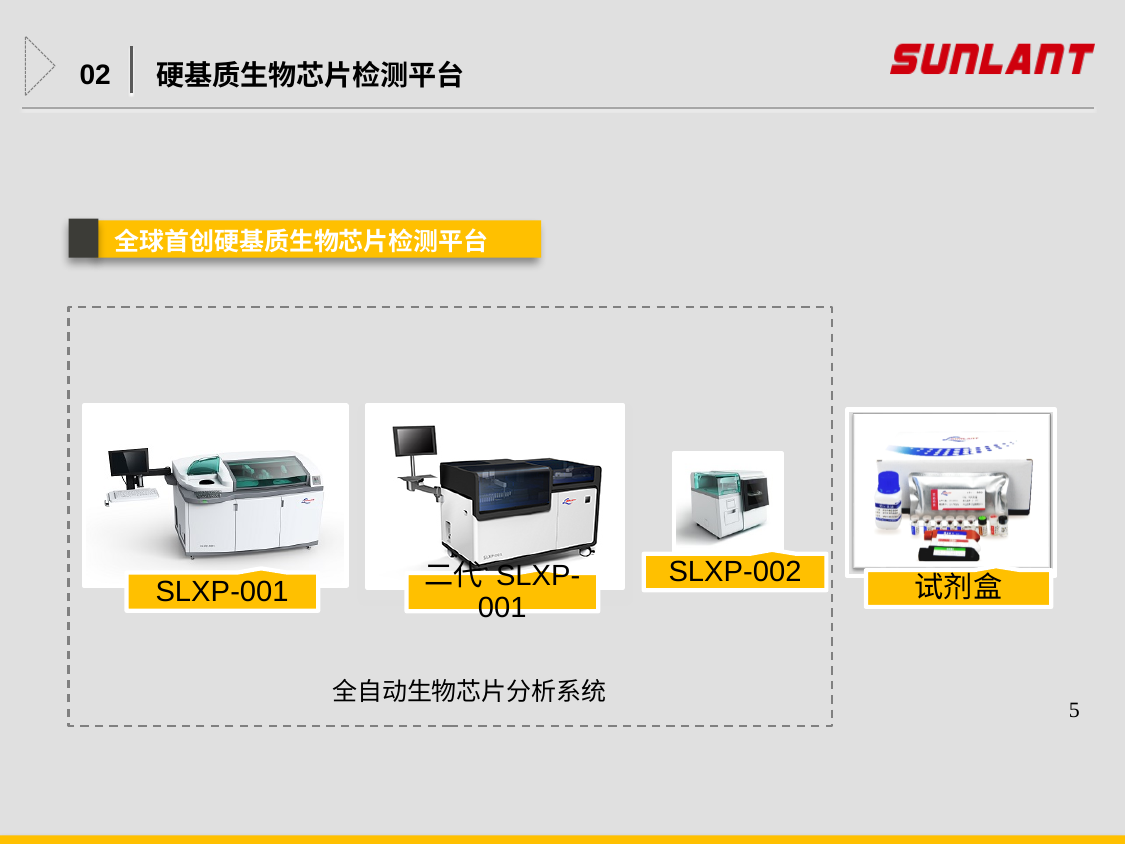

02
硬基质生物芯片检测平台
全球首创硬基质生物芯片检测平台

全自动生物芯片分析系统
SLXP-001
二代 SLXP-001
SLXP-002
试剂盒
5